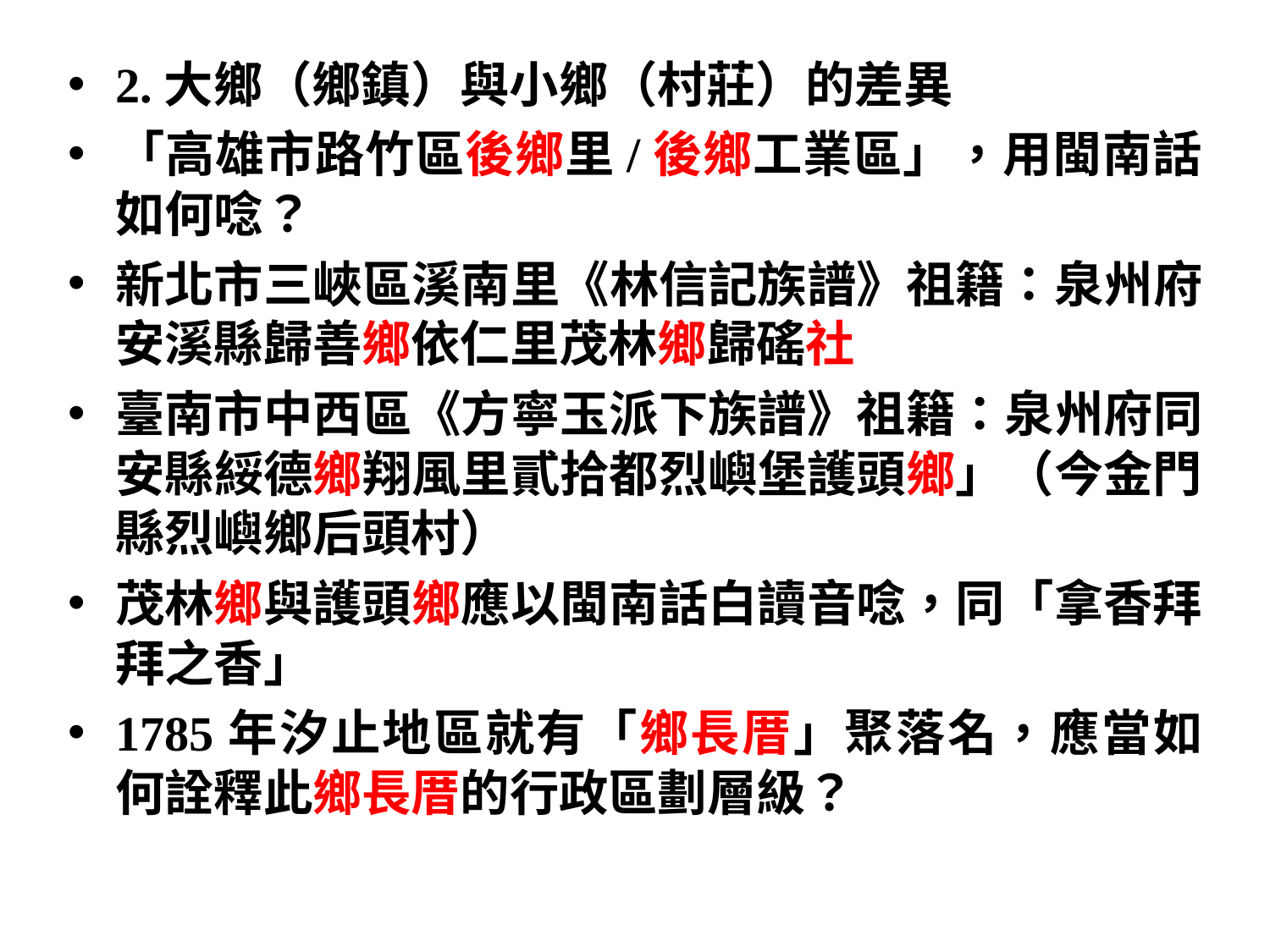

2.大鄉（鄉鎮）與小鄉（村莊）的差異
「高雄市路竹區後鄉里/後鄉工業區」，用閩南話如何唸？
新北市三峽區溪南里《林信記族譜》祖籍：泉州府安溪縣歸善鄉依仁里茂林鄉歸磘社
臺南市中西區《方寧玉派下族譜》祖籍：泉州府同安縣綏德鄉翔風里貳拾都烈嶼堡護頭鄉」（今金門縣烈嶼鄉后頭村）
茂林鄉與護頭鄉應以閩南話白讀音唸，同「拿香拜拜之香」
1785年汐止地區就有「鄉長厝」聚落名，應當如何詮釋此鄉長厝的行政區劃層級？